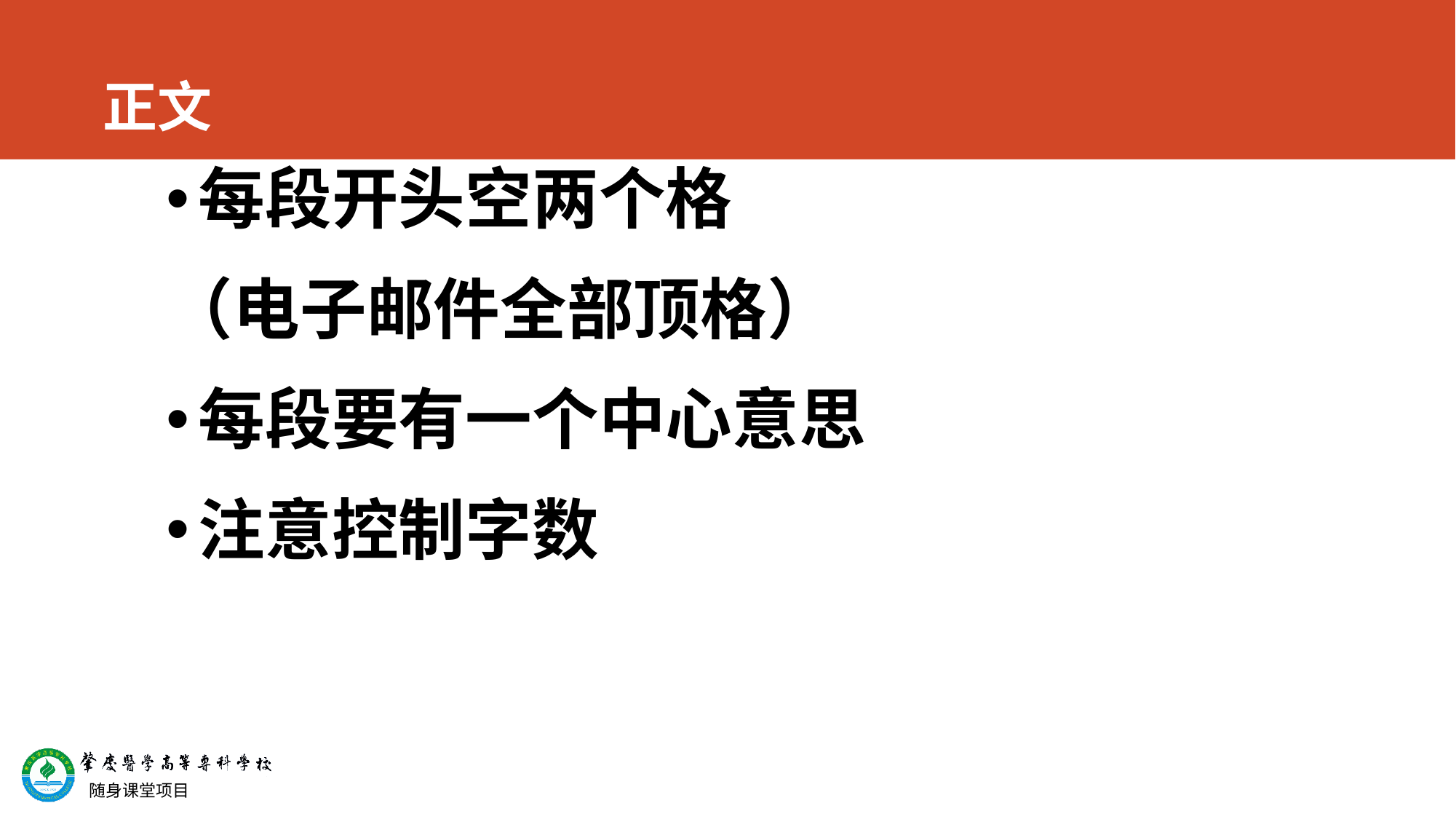

# 正文
每段开头空两个格
（电子邮件全部顶格）
每段要有一个中心意思
注意控制字数